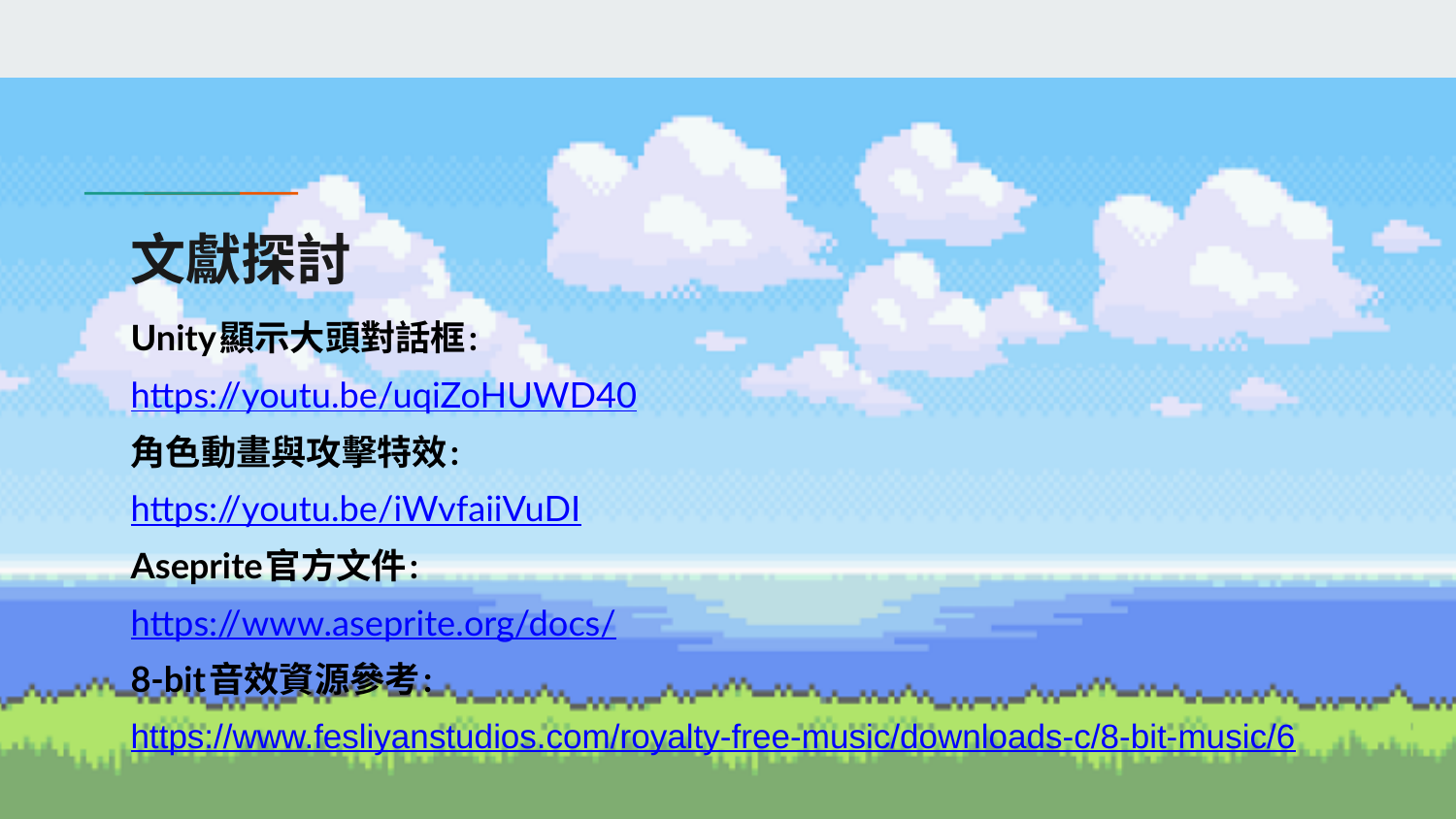

# 文獻探討
Unity顯示大頭對話框:
https://youtu.be/uqiZoHUWD40
角色動畫與攻擊特效:
https://youtu.be/iWvfaiiVuDI
Aseprite官方文件:
https://www.aseprite.org/docs/
8-bit音效資源參考:
https://www.fesliyanstudios.com/royalty-free-music/downloads-c/8-bit-music/6